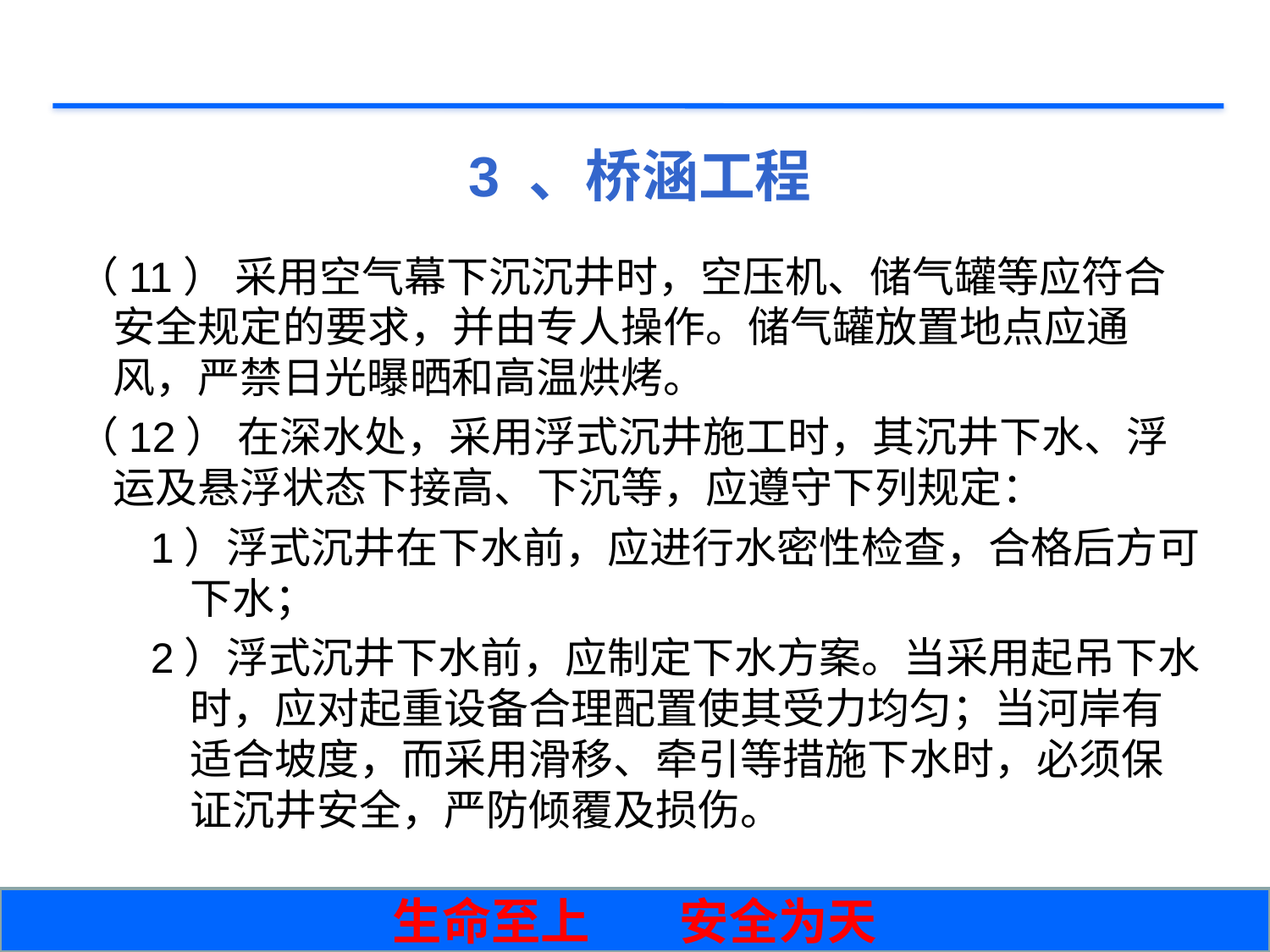

# 3 、桥涵工程
（11） 采用空气幕下沉沉井时，空压机、储气罐等应符合安全规定的要求，并由专人操作。储气罐放置地点应通风，严禁日光曝晒和高温烘烤。
（12） 在深水处，采用浮式沉井施工时，其沉井下水、浮运及悬浮状态下接高、下沉等，应遵守下列规定：
1）浮式沉井在下水前，应进行水密性检查，合格后方可下水；
2）浮式沉井下水前，应制定下水方案。当采用起吊下水时，应对起重设备合理配置使其受力均匀；当河岸有适合坡度，而采用滑移、牵引等措施下水时，必须保证沉井安全，严防倾覆及损伤。